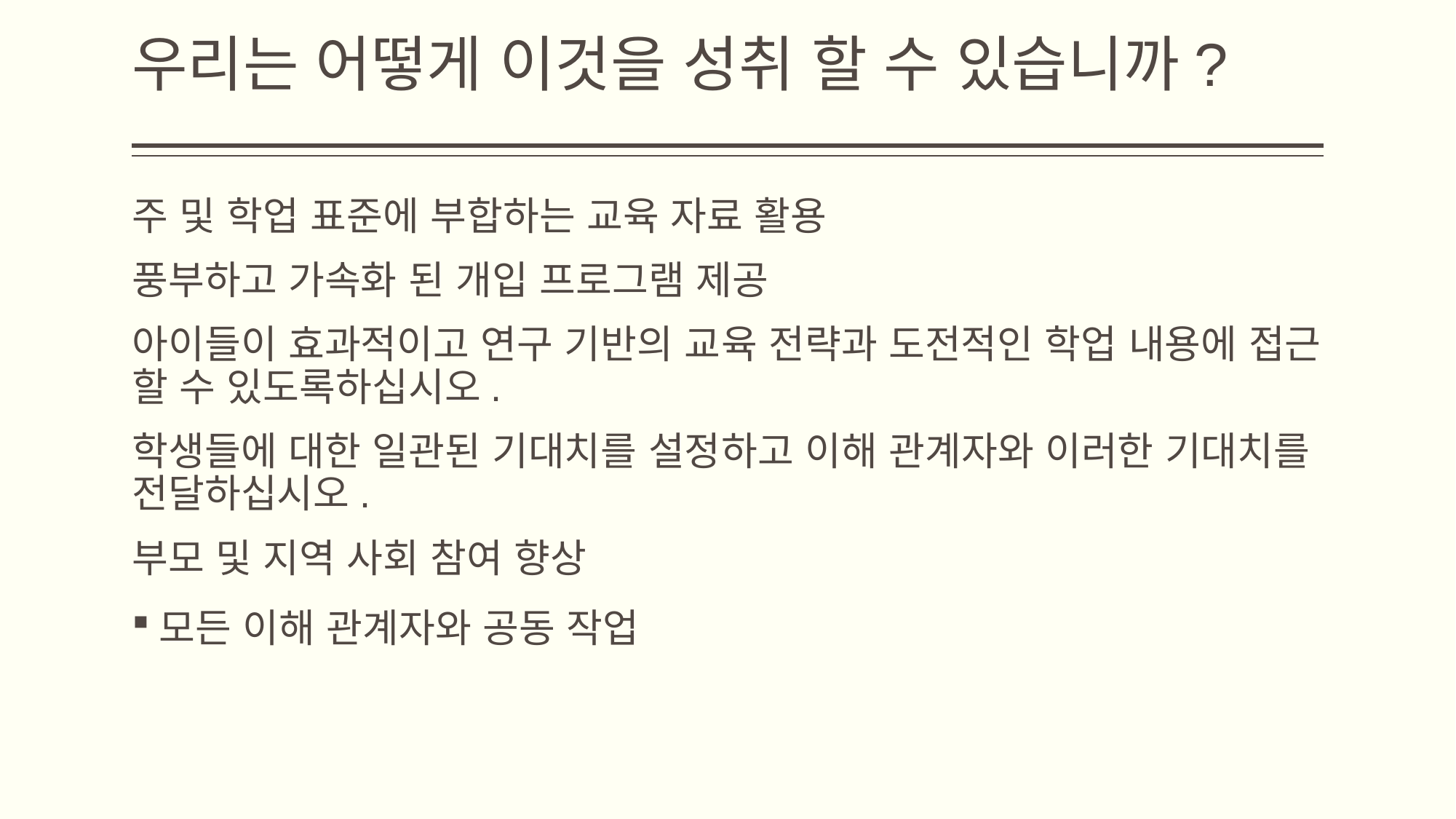

# 우리는 어떻게 이것을 성취 할 수 있습니까?

주 및 학업 표준에 부합하는 교육 자료 활용
풍부하고 가속화 된 개입 프로그램 제공
아이들이 효과적이고 연구 기반의 교육 전략과 도전적인 학업 내용에 접근 할 수 있도록하십시오.
학생들에 대한 일관된 기대치를 설정하고 이해 관계자와 이러한 기대치를 전달하십시오.
부모 및 지역 사회 참여 향상
모든 이해 관계자와 공동 작업